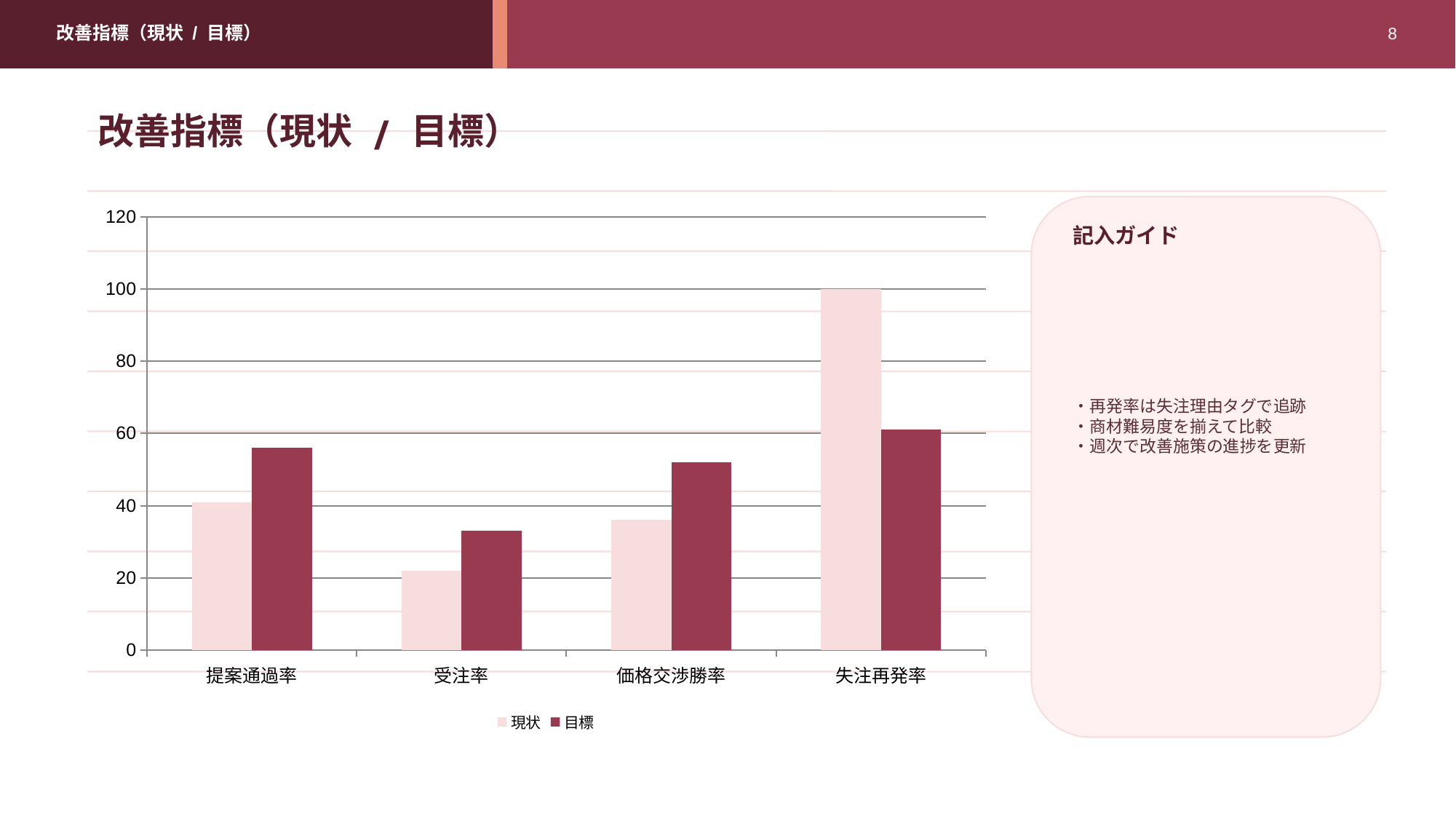

改善指標（現状 / 目標）
8
改善指標（現状 / 目標）

### Chart

| Category | 現状 | 目標 |
|---|---|---|
| 提案通過率 | 41.0 | 56.0 |
| 受注率 | 22.0 | 33.0 |
| 価格交渉勝率 | 36.0 | 52.0 |
| 失注再発率 | 100.0 | 61.0 |
記入ガイド

・再発率は失注理由タグで追跡
・商材難易度を揃えて比較
・週次で改善施策の進捗を更新